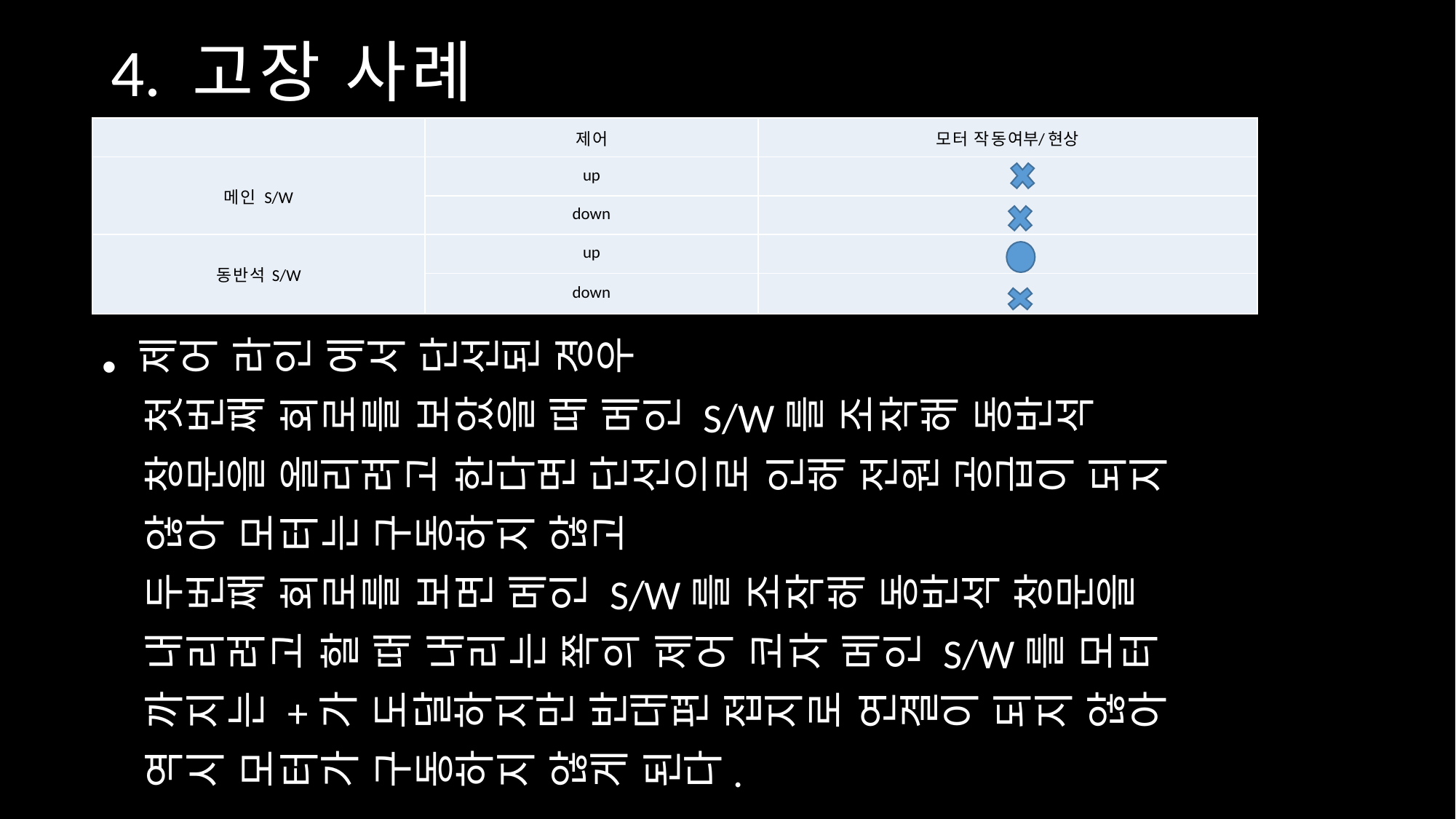

제어 라인 에서 단선된 경우
  첫번째 회로를 보았을 때 메인 S/W를 조작해 동반석
  창문을 올리려고 한다면 단선으로 인해 전원 공급이 되지
  않아 모터는 구동하지 않고
  두번째 회로를 보면 메인 S/W를 조작해 동반석 창문을
  내리려고 할 때 내리는 쪽의 제어 코자 메인 S/W를 모터
  까지는 +가 도달하지만 반대편 접지로 연결이 되지 않아
  역시 모터가 구동하지 않게 된다.
# 4. 고장 사례
|  | 제어 | 모터 작동여부/현상 |
| --- | --- | --- |
| 메인 S/W | up |  |
|  | down |  |
| 동반석 S/W | up |  |
|  | down |  |